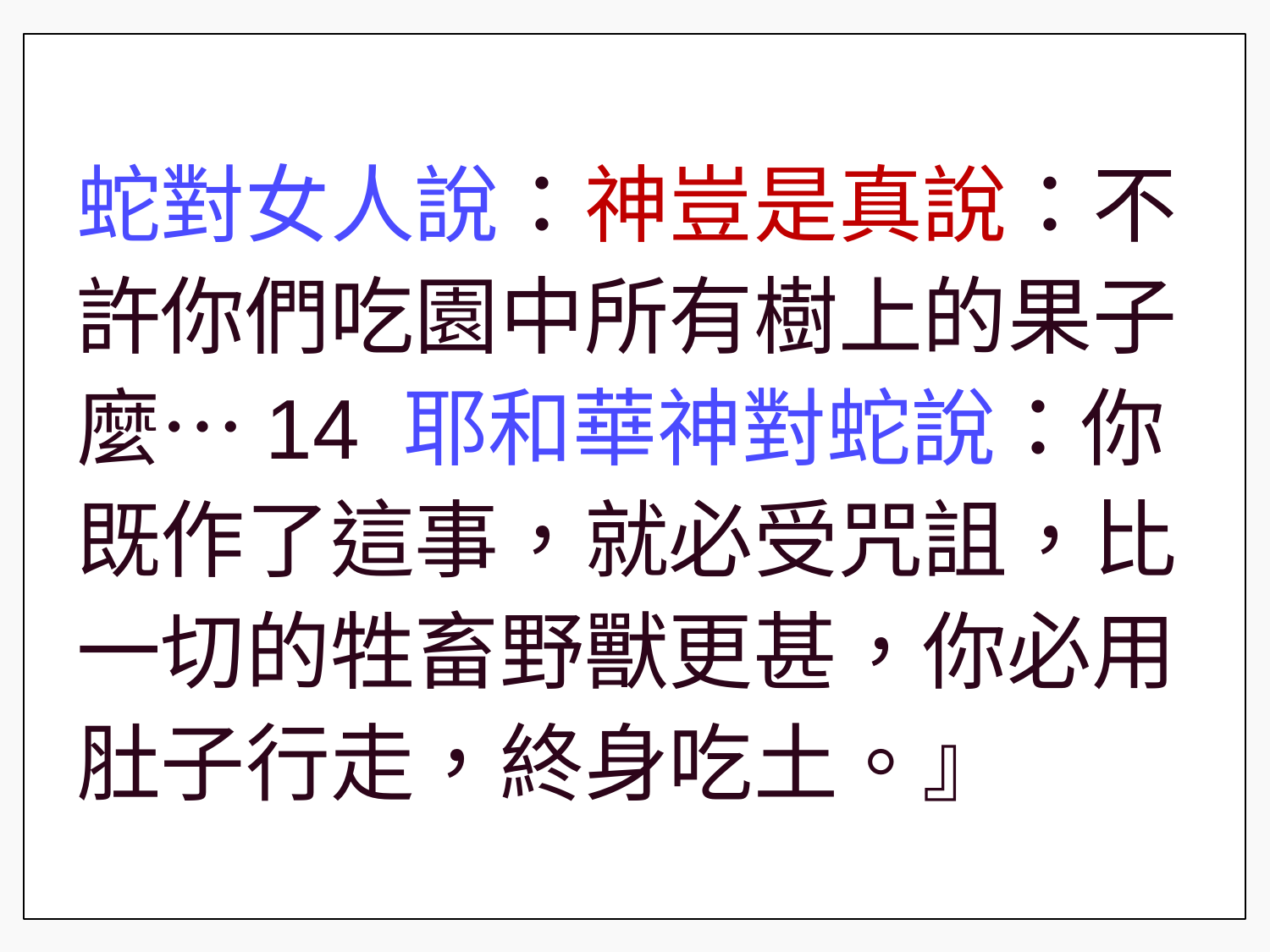

蛇對女人說：神豈是真說：不許你們吃園中所有樹上的果子麼…14 耶和華神對蛇說：你既作了這事，就必受咒詛，比一切的牲畜野獸更甚，你必用肚子行走，終身吃土。』